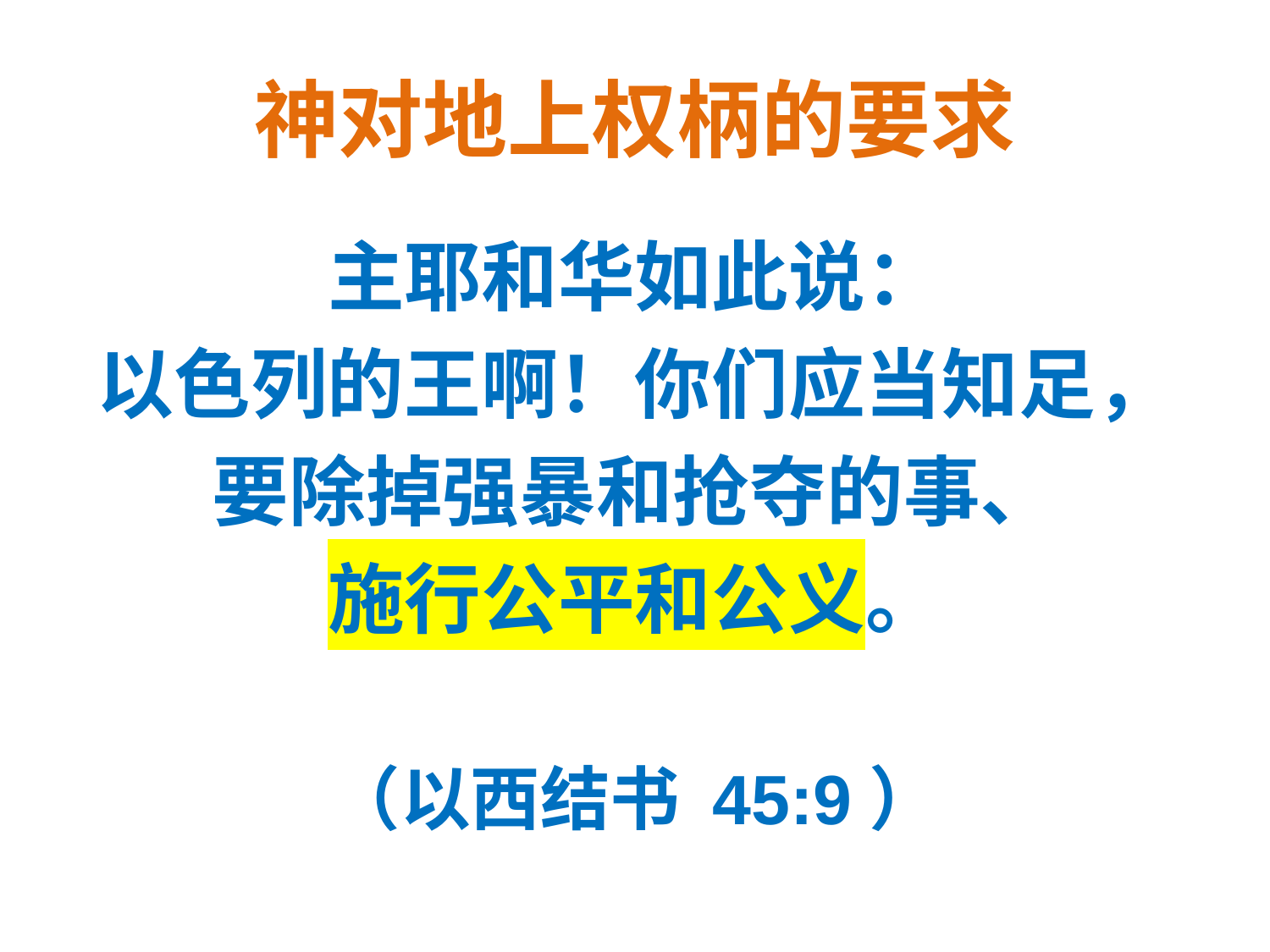

# 神对地上权柄的要求
主耶和华如此说：
以色列的王啊！你们应当知足，
要除掉强暴和抢夺的事、
施行公平和公义。

（以西结书 45:9）